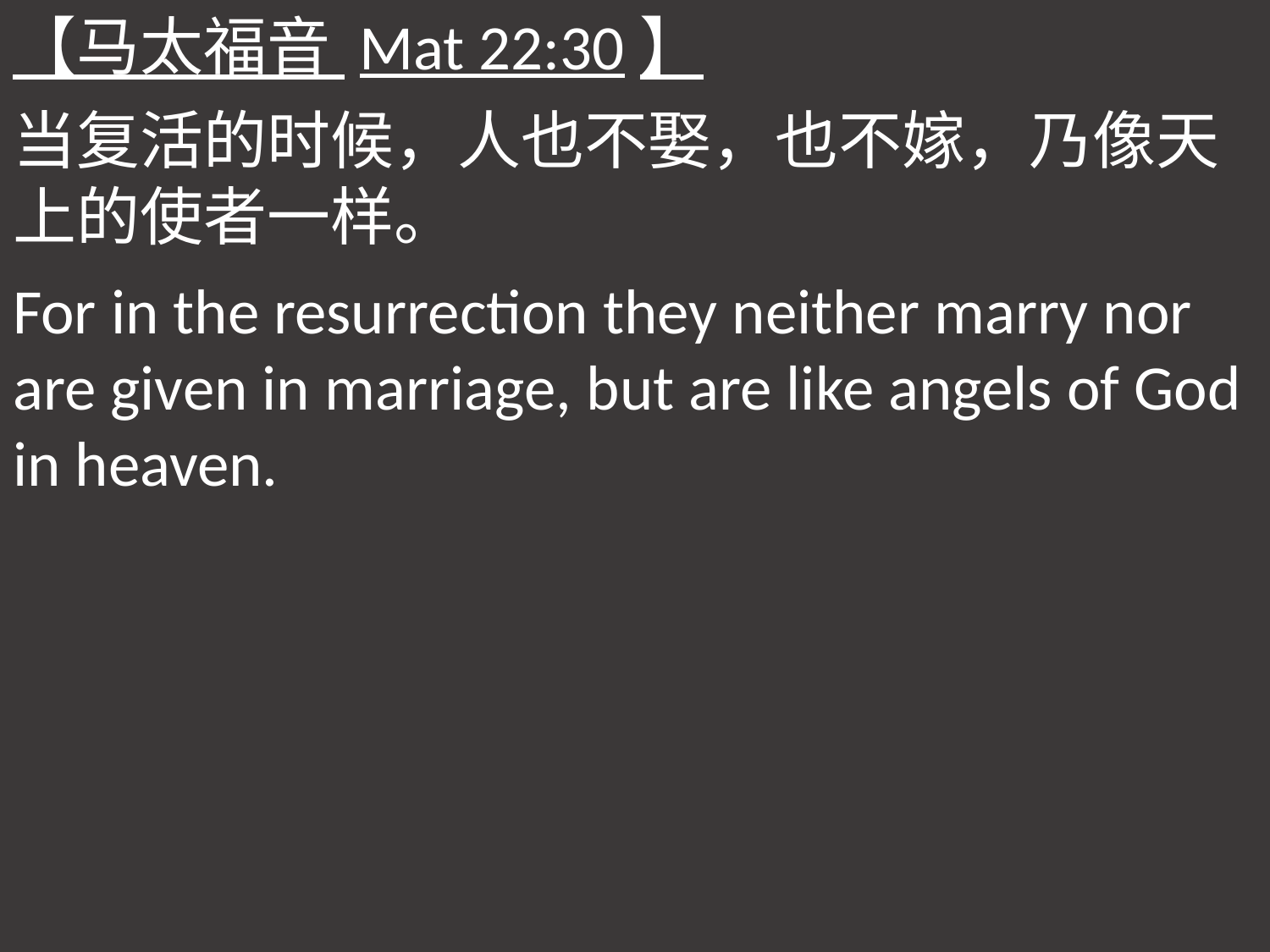

【马太福音 Mat 22:30】
当复活的时候，人也不娶，也不嫁，乃像天上的使者一样。
For in the resurrection they neither marry nor are given in marriage, but are like angels of God in heaven.